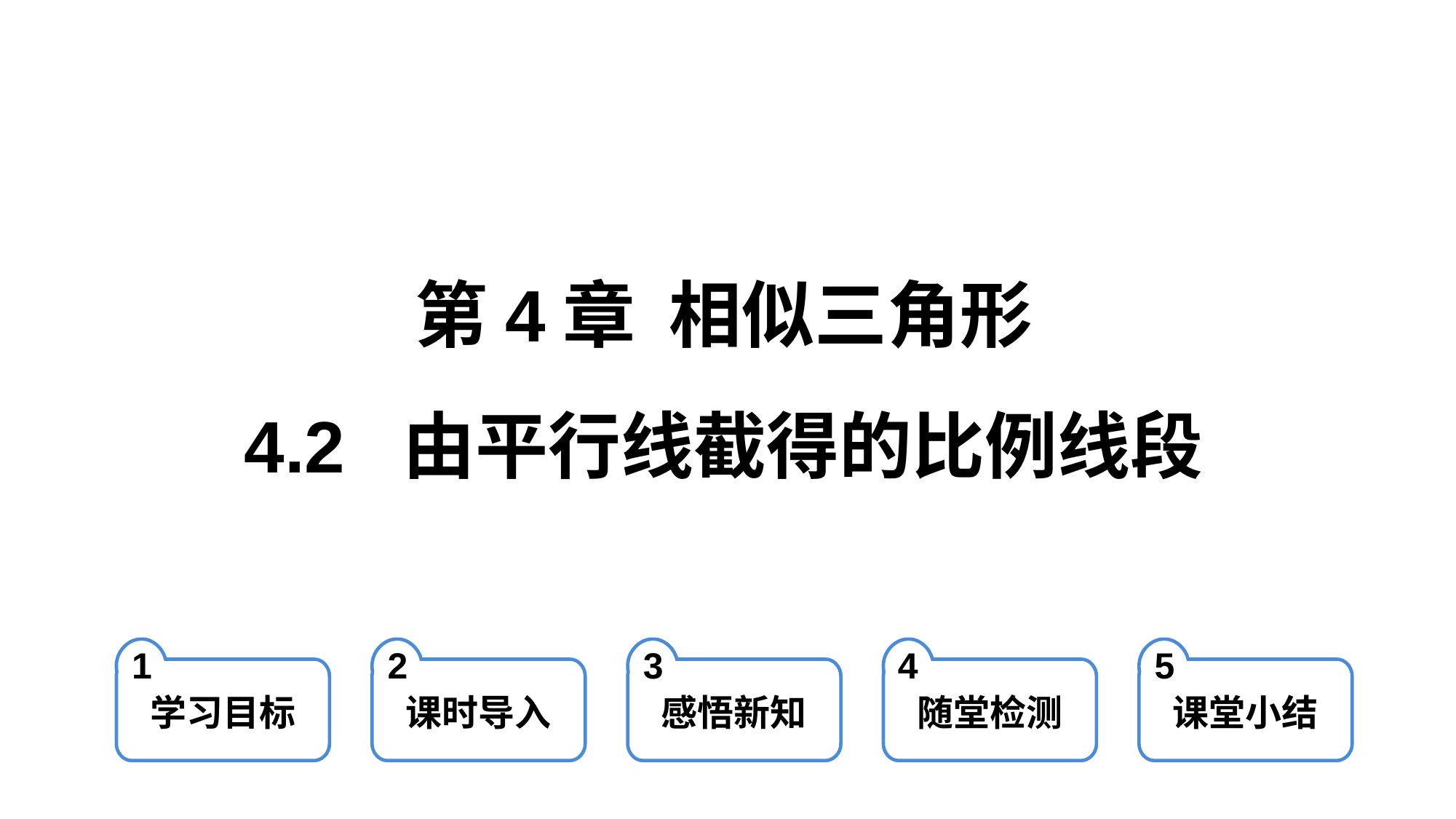

第4章  相似三角形
4.2  由平行线截得的比例线段
1

学习目标
2

课时导入
3

感悟新知
4

随堂检测
5

课堂小结